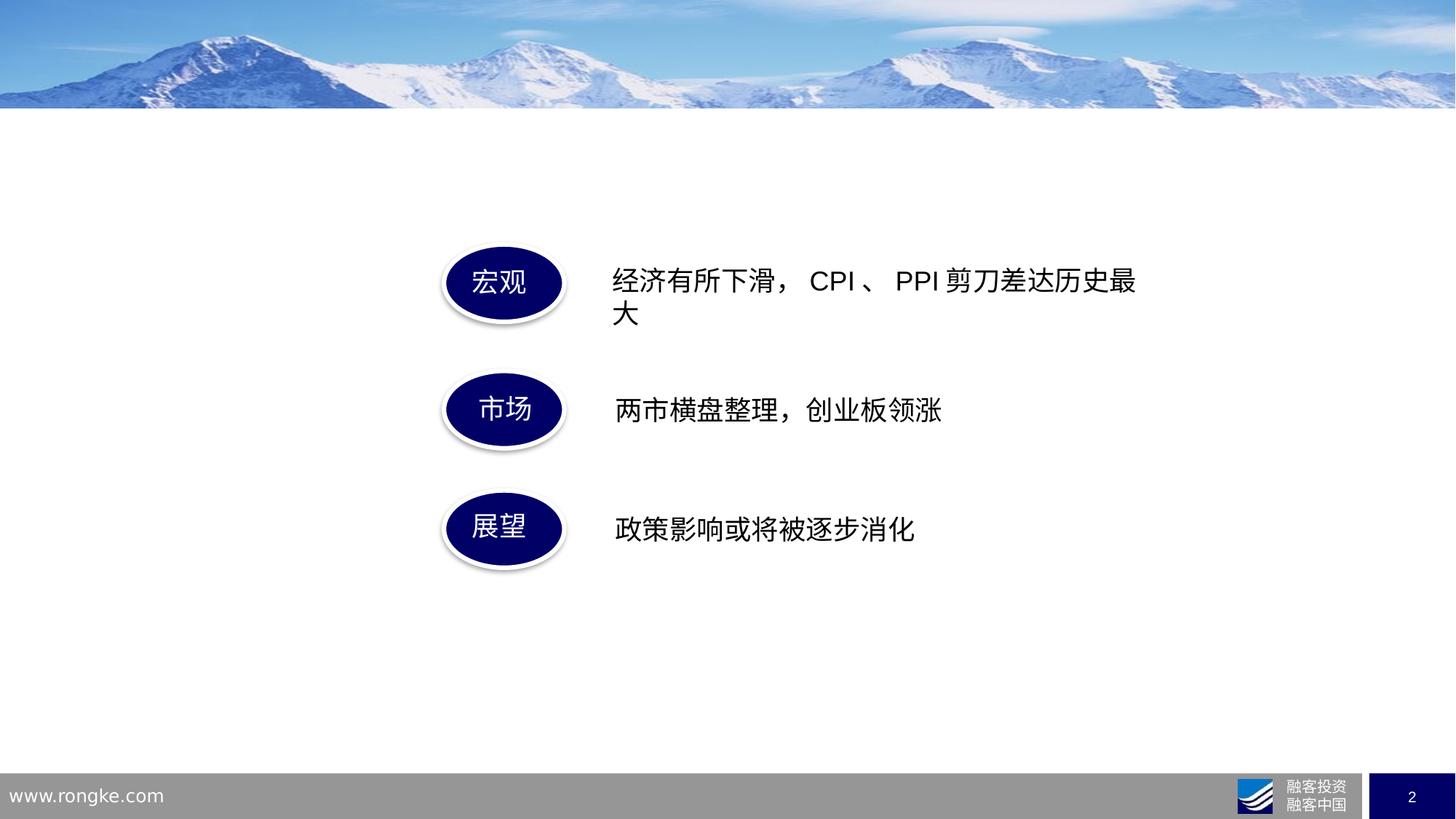

经济有所下滑，CPI、PPI剪刀差达历史最大
宏观

两市横盘整理，创业板领涨
市场

展望
政策影响或将被逐步消化